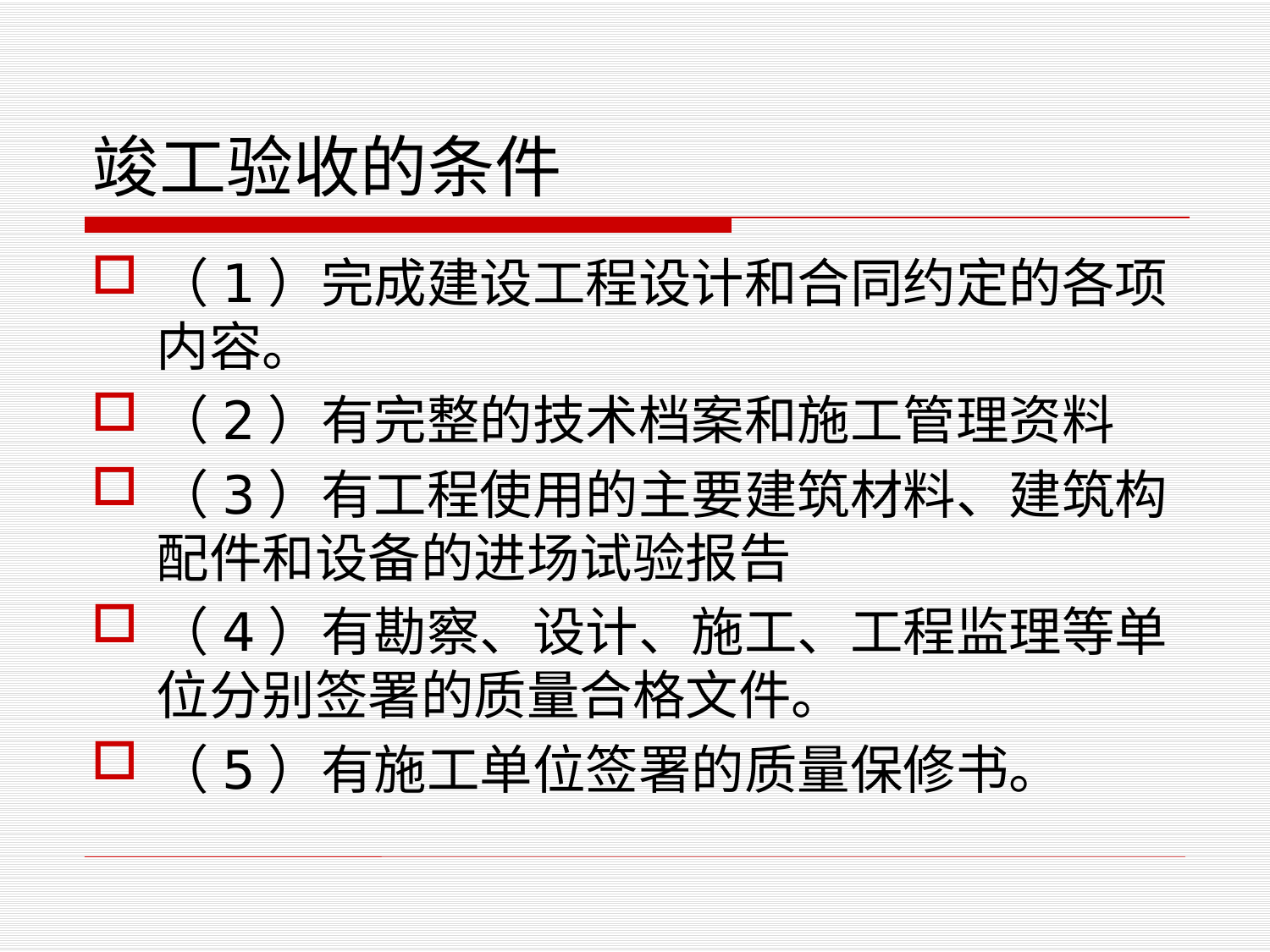

# 竣工验收的条件
（1）完成建设工程设计和合同约定的各项内容。
（2）有完整的技术档案和施工管理资料
（3）有工程使用的主要建筑材料、建筑构配件和设备的进场试验报告
（4）有勘察、设计、施工、工程监理等单位分别签署的质量合格文件。
（5）有施工单位签署的质量保修书。